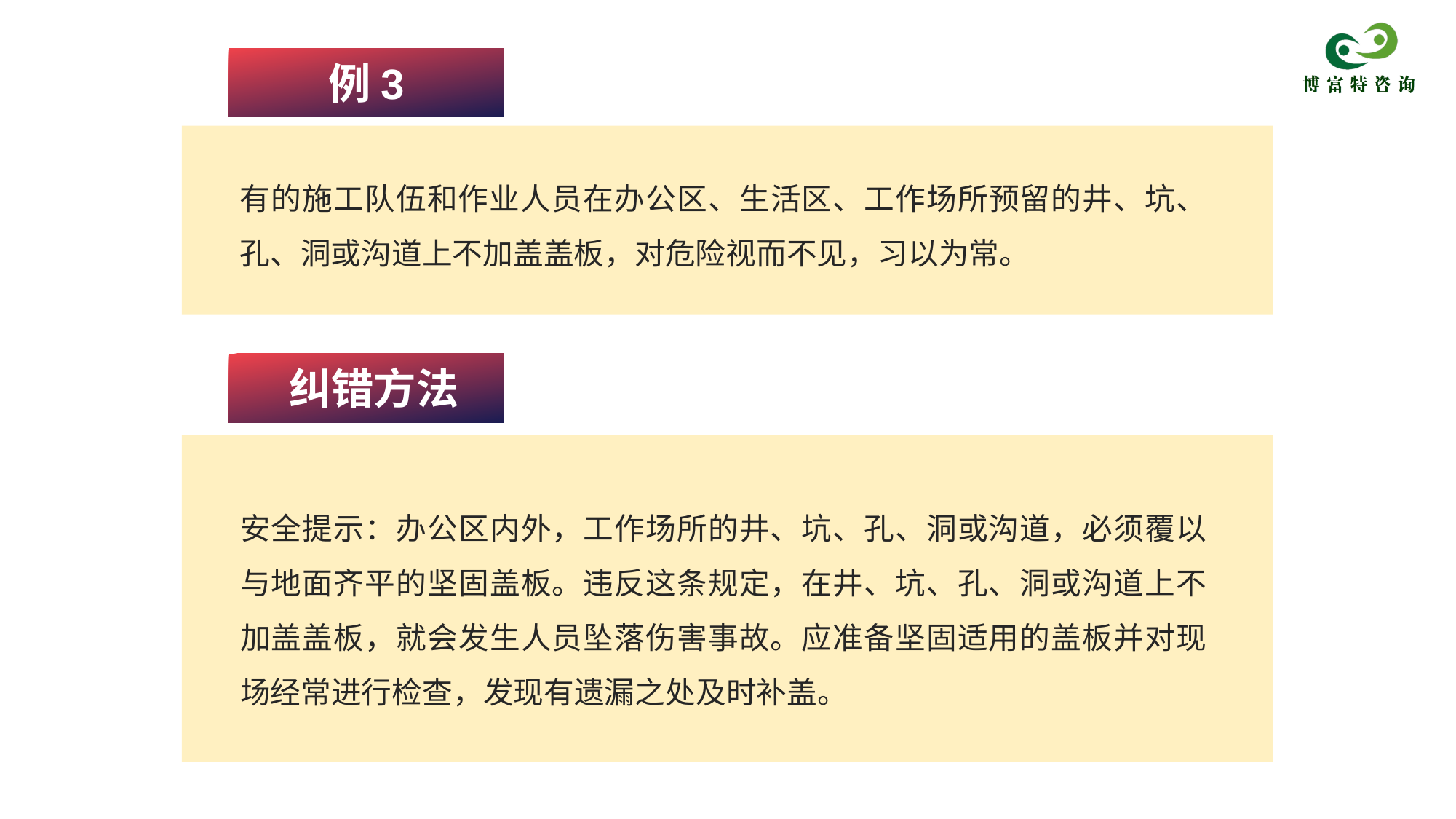

例3

有的施工队伍和作业人员在办公区、生活区、工作场所预留的井、坑、孔、洞或沟道上不加盖盖板，对危险视而不见，习以为常。

纠错方法

安全提示：办公区内外，工作场所的井、坑、孔、洞或沟道，必须覆以与地面齐平的坚固盖板。违反这条规定，在井、坑、孔、洞或沟道上不加盖盖板，就会发生人员坠落伤害事故。应准备坚固适用的盖板并对现场经常进行检查，发现有遗漏之处及时补盖。